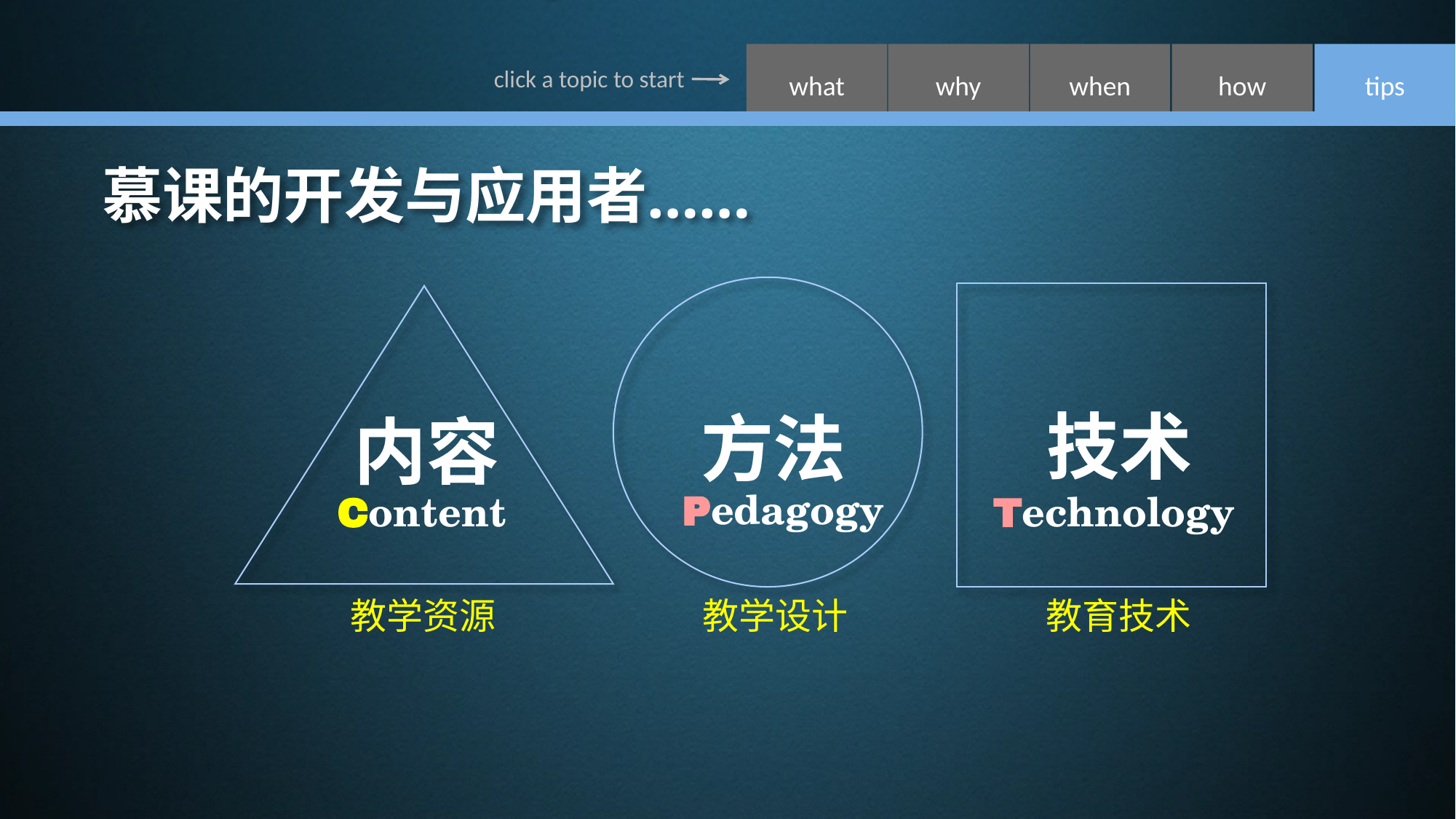

# 慕课的开发与应用者……

技术
方法
内容
Pedagogy
Content
Technology
教学资源
教学设计
教育技术